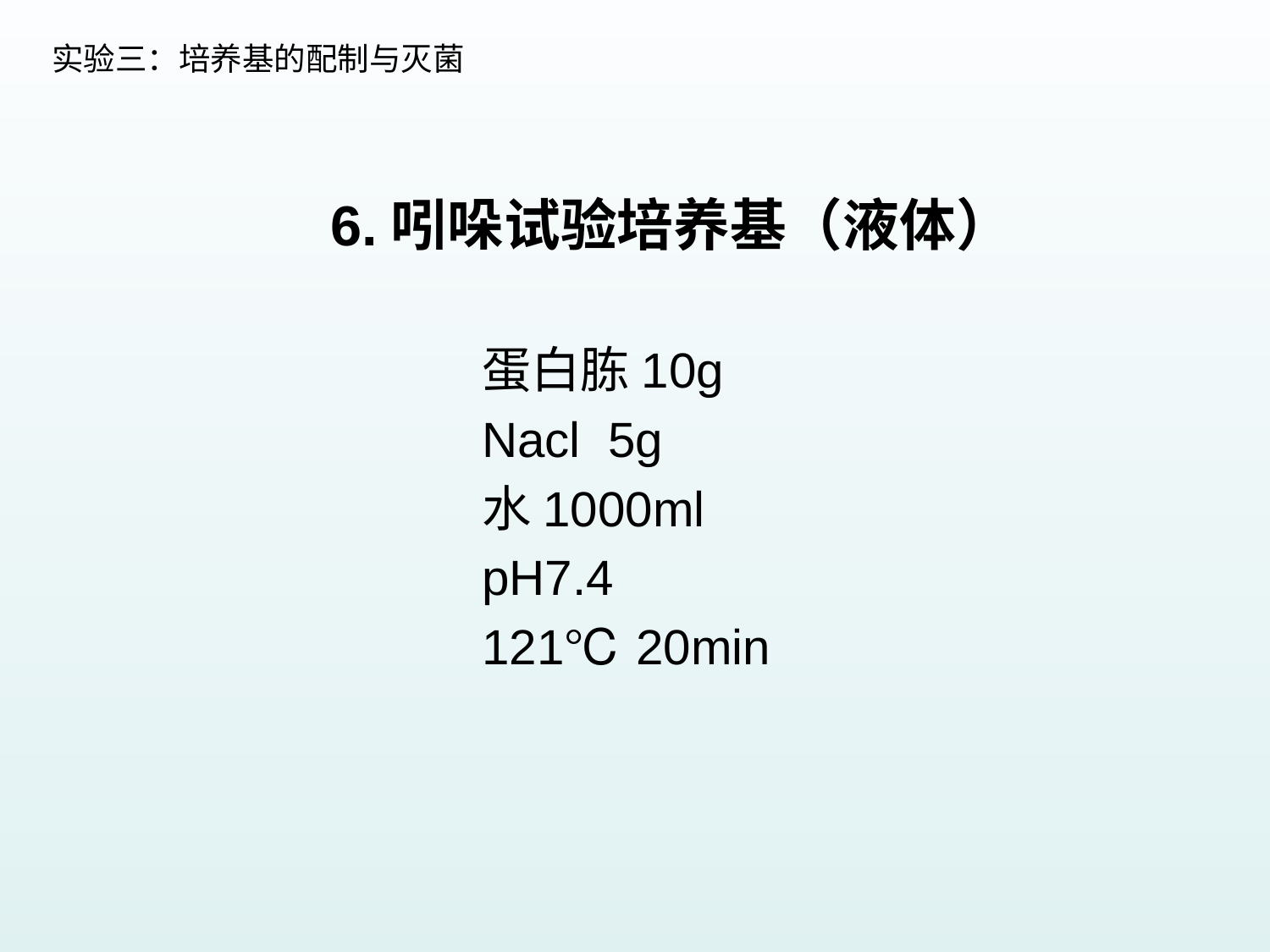

实验三：培养基的配制与灭菌
6.吲哚试验培养基（液体）
蛋白胨10g
Nacl  5g
水1000ml
pH7.4
121℃ 20min